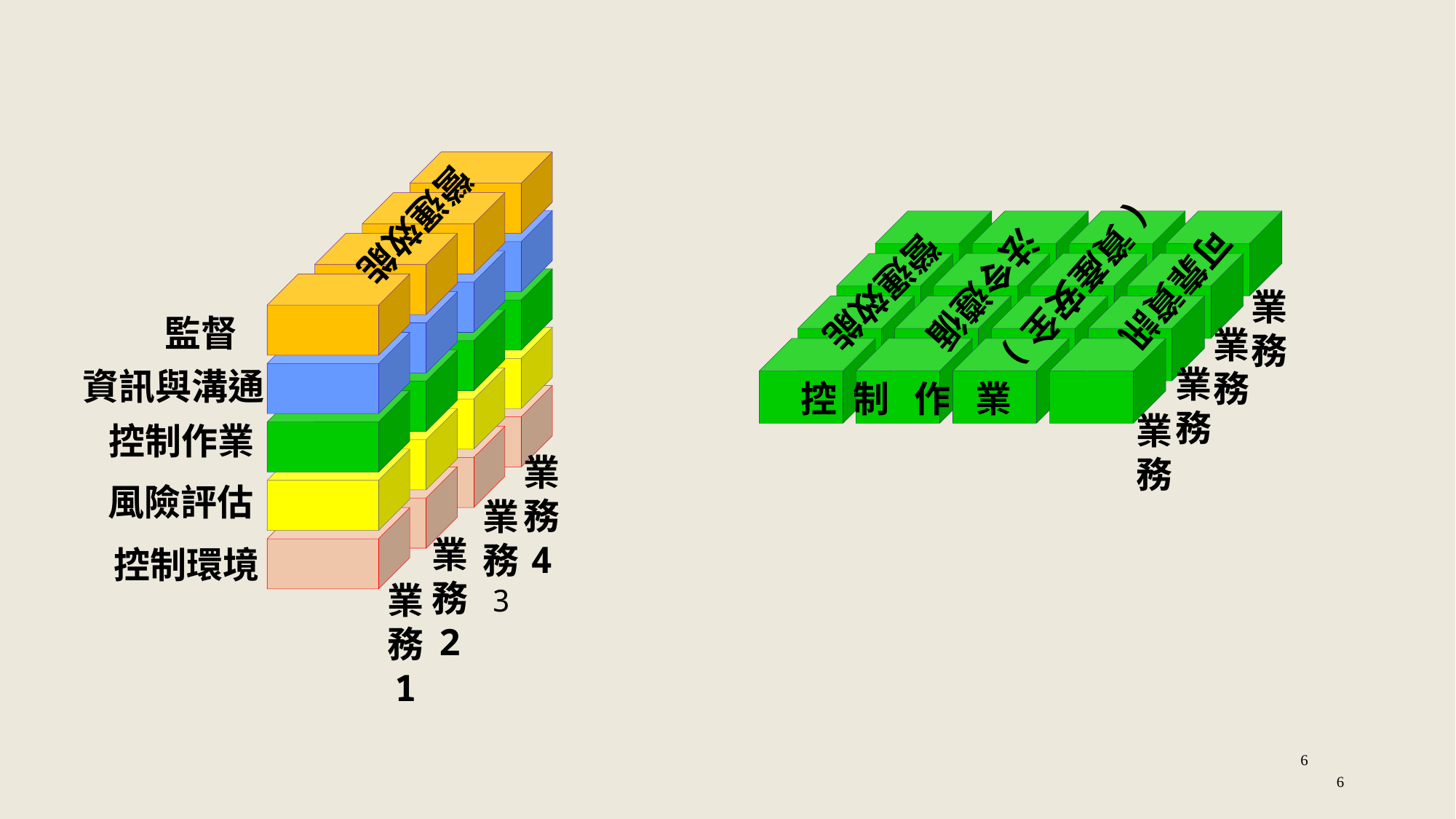

營運效能
法令遵循
可靠資訊
(資產安全)
營運效能

業
務
業
務
業務
控  制   作   業
業務

監督
資訊與溝通
控制作業
業務
4

風險評估
業務
3

業務
2

控制環境
業務
1
6
6